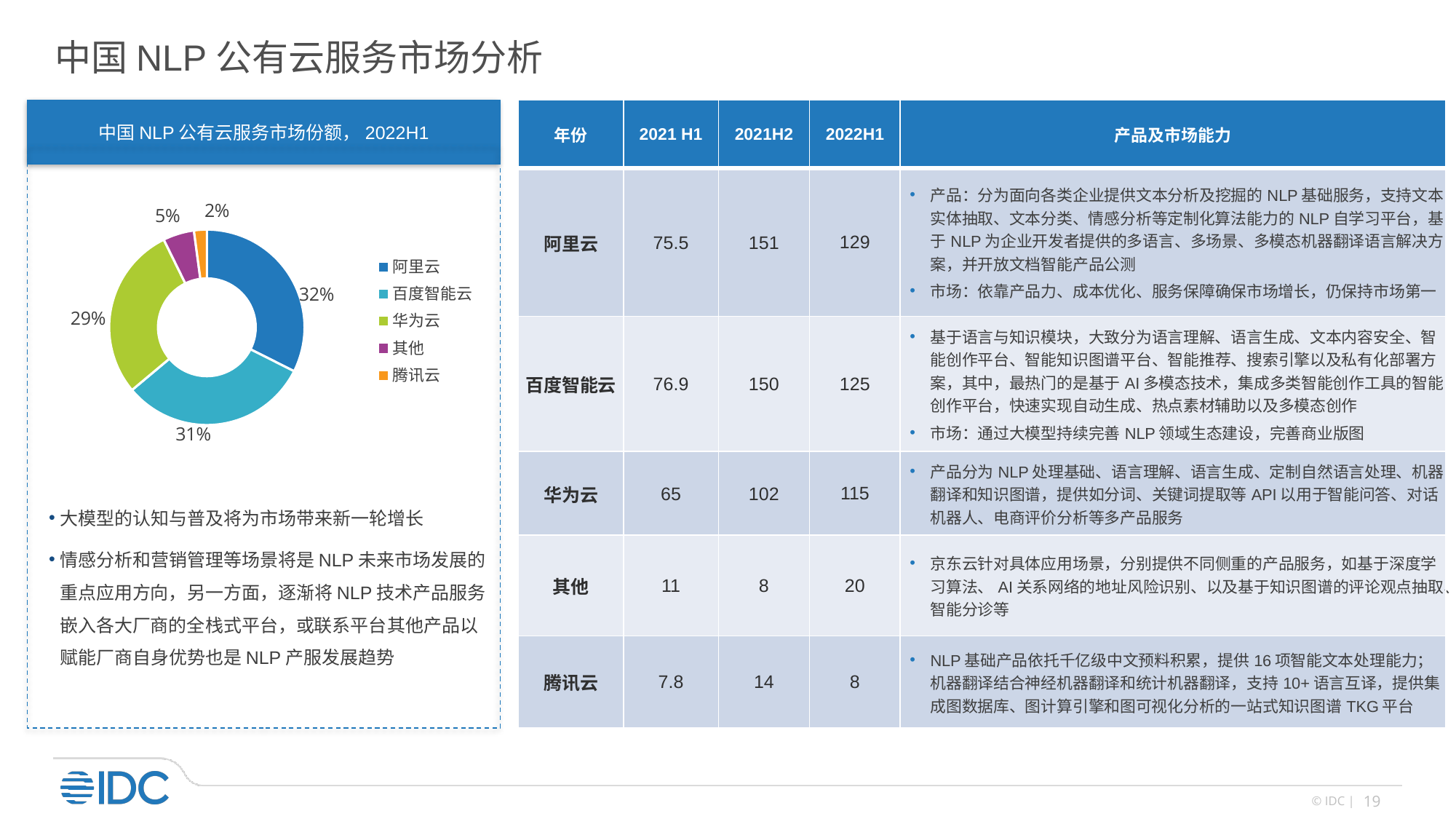

中国NLP公有云服务市场分析
中国NLP公有云服务市场份额，2022H1
| 年份 | 2021 H1 | 2021H2 | 2022H1 | 产品及市场能力 |
| --- | --- | --- | --- | --- |
| 阿里云 | 75.5 | 151 | 129 | 产品：分为面向各类企业提供文本分析及挖掘的NLP基础服务，支持文本实体抽取、文本分类、情感分析等定制化算法能力的NLP自学习平台，基于NLP为企业开发者提供的多语言、多场景、多模态机器翻译语言解决方案，并开放文档智能产品公测 市场：依靠产品力、成本优化、服务保障确保市场增长，仍保持市场第一 |
| 百度智能云 | 76.9 | 150 | 125 | 基于语言与知识模块，大致分为语言理解、语言生成、文本内容安全、智能创作平台、智能知识图谱平台、智能推荐、搜索引擎以及私有化部署方案，其中，最热门的是基于AI多模态技术，集成多类智能创作工具的智能创作平台，快速实现自动生成、热点素材辅助以及多模态创作 市场：通过大模型持续完善NLP领域生态建设，完善商业版图 |
| 华为云 | 65 | 102 | 115 | 产品分为NLP处理基础、语言理解、语言生成、定制自然语言处理、机器翻译和知识图谱，提供如分词、关键词提取等API以用于智能问答、对话机器人、电商评价分析等多产品服务 |
| 其他 | 11 | 8 | 20 | 京东云针对具体应用场景，分别提供不同侧重的产品服务，如基于深度学习算法、AI关系网络的地址风险识别、以及基于知识图谱的评论观点抽取、智能分诊等 |
| 腾讯云 | 7.8 | 14 | 8 | NLP基础产品依托千亿级中文预料积累，提供16项智能文本处理能力；机器翻译结合神经机器翻译和统计机器翻译，支持10+语言互译，提供集成图数据库、图计算引擎和图可视化分析的一站式知识图谱TKG平台 |

### Chart

| Category | 2021H1 |
|---|---|
| 阿里云 | 0.32423279464786686 |
| 百度智能云 | 0.31475736509589913 |
| 华为云 | 0.28829359238543817 |
| 其他 | 0.05146069055400819 |
| 腾讯云 | 0.021255557316787816 |
大模型的认知与普及将为市场带来新一轮增长
情感分析和营销管理等场景将是NLP未来市场发展的重点应用方向，另一方面，逐渐将NLP技术产品服务嵌入各大厂商的全栈式平台，或联系平台其他产品以赋能厂商自身优势也是NLP产服发展趋势